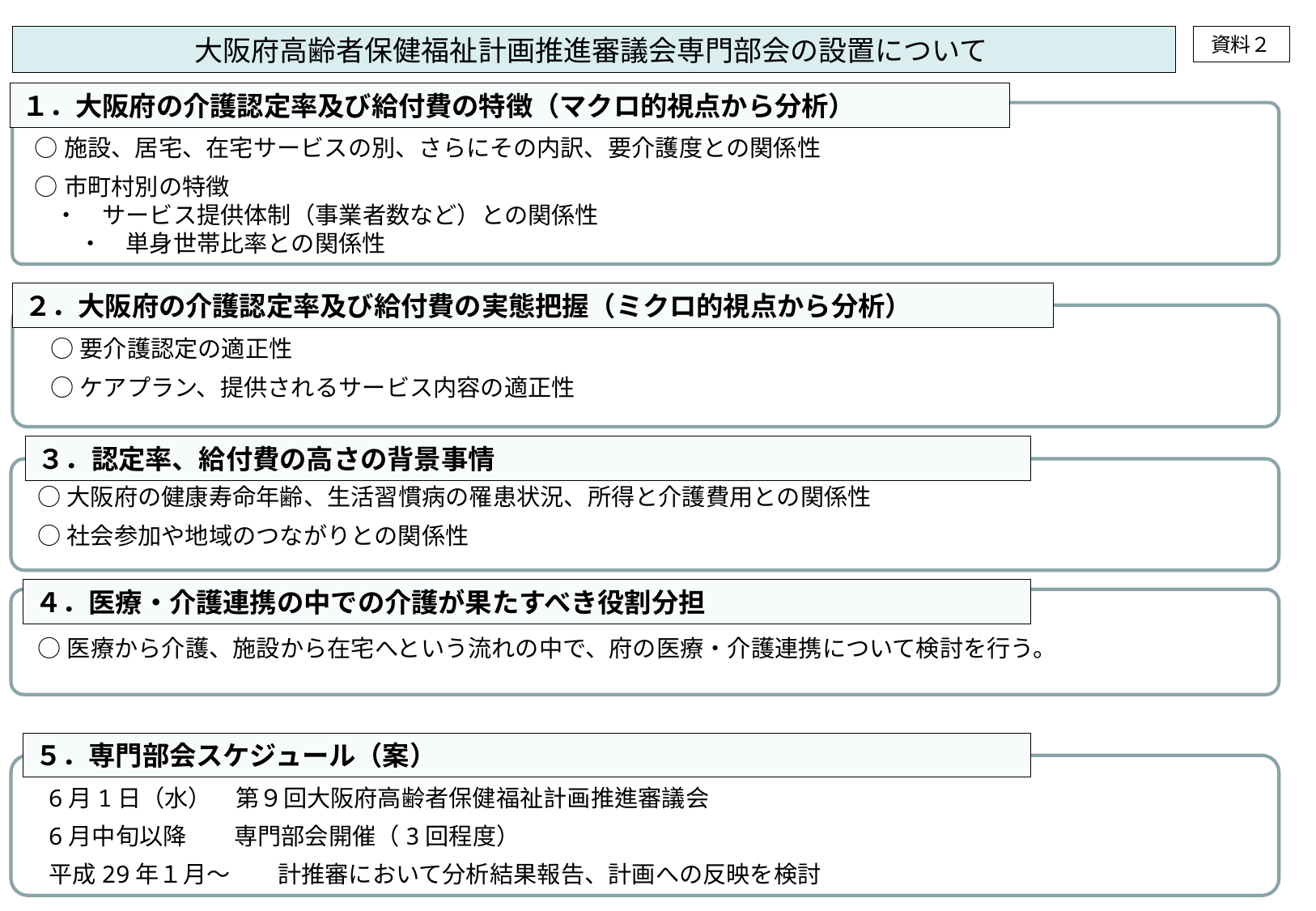

大阪府高齢者保健福祉計画推進審議会専門部会の設置について
資料２
１．大阪府の介護認定率及び給付費の特徴（マクロ的視点から分析）

○施設、居宅、在宅サービスの別、さらにその内訳、要介護度との関係性
○市町村別の特徴
・　サービス提供体制（事業者数など）との関係性
　・　単身世帯比率との関係性

２．大阪府の介護認定率及び給付費の実態把握（ミクロ的視点から分析）

○要介護認定の適正性
○ケアプラン、提供されるサービス内容の適正性
３．認定率、給付費の高さの背景事情

○大阪府の健康寿命年齢、生活習慣病の罹患状況、所得と介護費用との関係性
○社会参加や地域のつながりとの関係性
４．医療・介護連携の中での介護が果たすべき役割分担

○医療から介護、施設から在宅へという流れの中で、府の医療・介護連携について検討を行う。
５．専門部会スケジュール（案）

6月1日（水）　第９回大阪府高齢者保健福祉計画推進審議会
6月中旬以降　　専門部会開催（3回程度）
平成29年１月～　　計推審において分析結果報告、計画への反映を検討